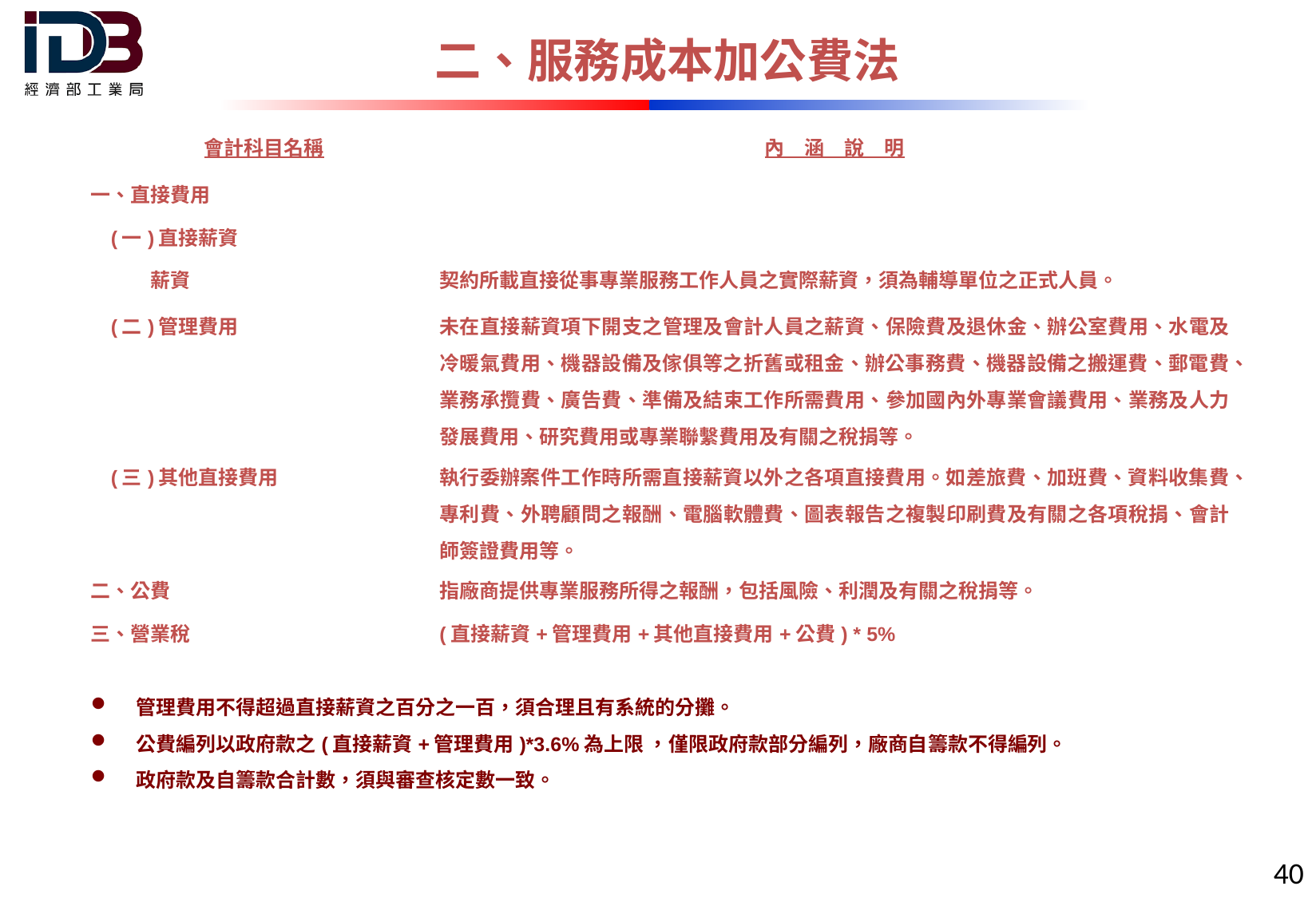

# 二、服務成本加公費法
| 會計科目名稱 | 內　涵　說　明 |
| --- | --- |
| 一、直接費用 |  |
| (一)直接薪資 |  |
| 薪資 | 契約所載直接從事專業服務工作人員之實際薪資，須為輔導單位之正式人員。 |
| (二)管理費用 | 未在直接薪資項下開支之管理及會計人員之薪資、保險費及退休金、辦公室費用、水電及冷暖氣費用、機器設備及傢俱等之折舊或租金、辦公事務費、機器設備之搬運費、郵電費、業務承攬費、廣告費、準備及結束工作所需費用、參加國內外專業會議費用、業務及人力發展費用、研究費用或專業聯繫費用及有關之稅捐等。 |
| (三)其他直接費用 | 執行委辦案件工作時所需直接薪資以外之各項直接費用。如差旅費、加班費、資料收集費、專利費、外聘顧問之報酬、電腦軟體費、圖表報告之複製印刷費及有關之各項稅捐、會計師簽證費用等。 |
| 二、公費 | 指廠商提供專業服務所得之報酬，包括風險、利潤及有關之稅捐等。 |
| 三、營業稅 | (直接薪資+管理費用+其他直接費用+公費) \* 5% |
| 管理費用不得超過直接薪資之百分之一百，須合理且有系統的分攤。 公費編列以政府款之(直接薪資+管理費用)\*3.6%為上限 ，僅限政府款部分編列，廠商自籌款不得編列。 政府款及自籌款合計數，須與審查核定數一致。 |  |